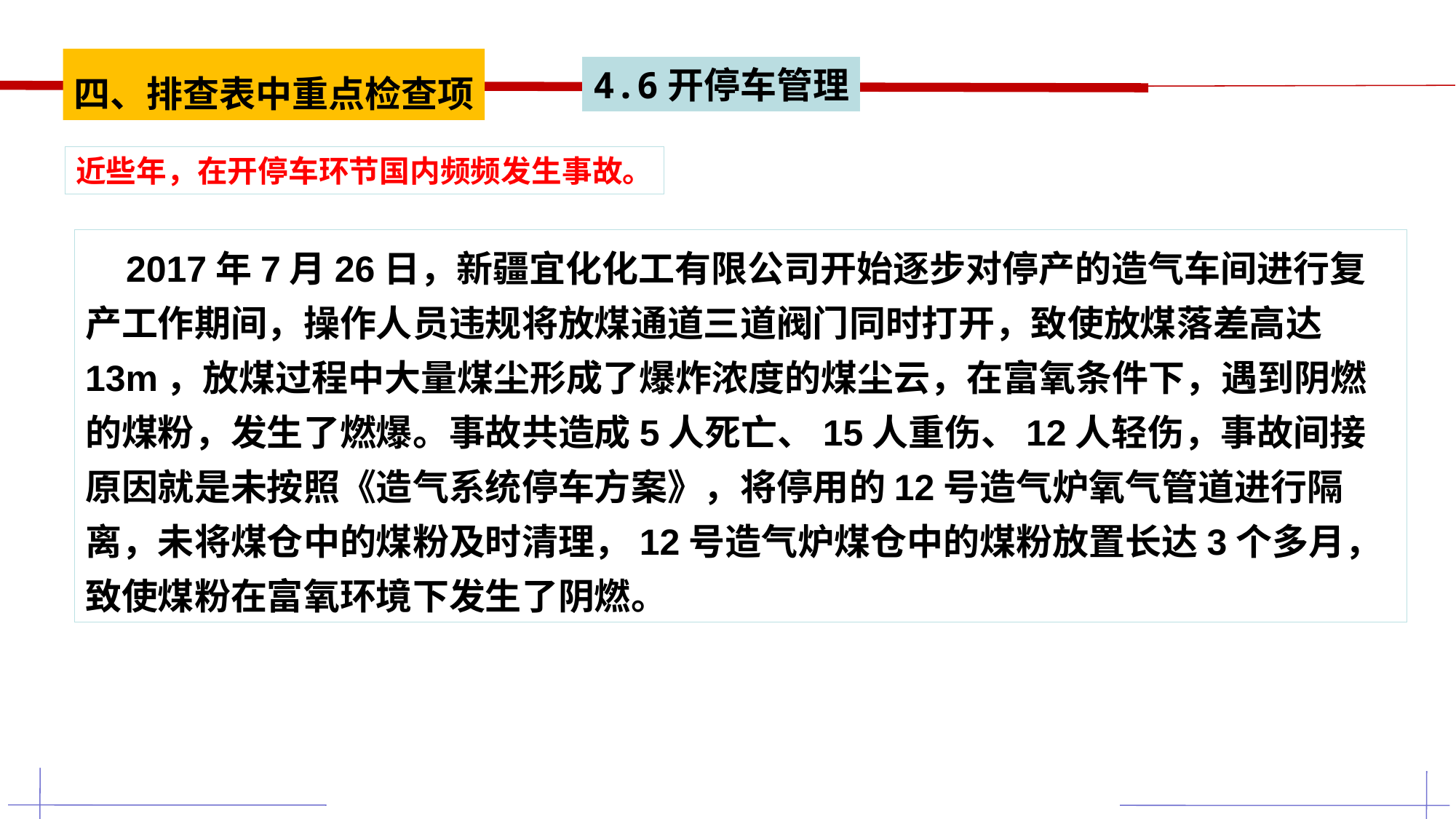

四、排查表中重点检查项
4.6开停车管理
近些年，在开停车环节国内频频发生事故。
    2017年7月26日，新疆宜化化工有限公司开始逐步对停产的造气车间进行复产工作期间，操作人员违规将放煤通道三道阀门同时打开，致使放煤落差高达13m，放煤过程中大量煤尘形成了爆炸浓度的煤尘云，在富氧条件下，遇到阴燃的煤粉，发生了燃爆。事故共造成5人死亡、15人重伤、12人轻伤，事故间接原因就是未按照《造气系统停车方案》，将停用的12号造气炉氧气管道进行隔离，未将煤仓中的煤粉及时清理，12号造气炉煤仓中的煤粉放置长达3个多月，致使煤粉在富氧环境下发生了阴燃。
82